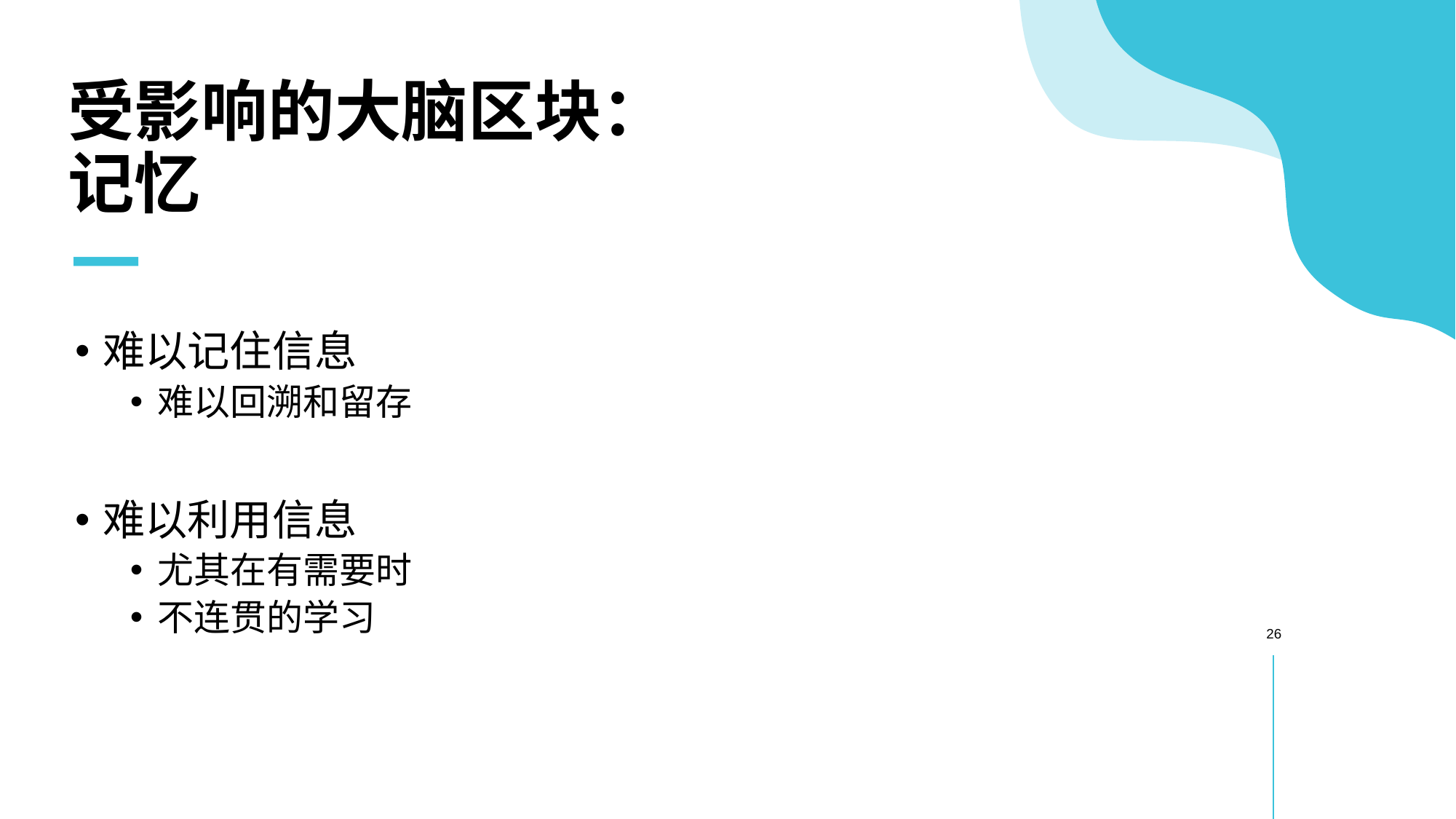

# 受影响的大脑区块： 记忆

难以记住信息
难以回溯和留存

难以利用信息
尤其在有需要时
不连贯的学习

26